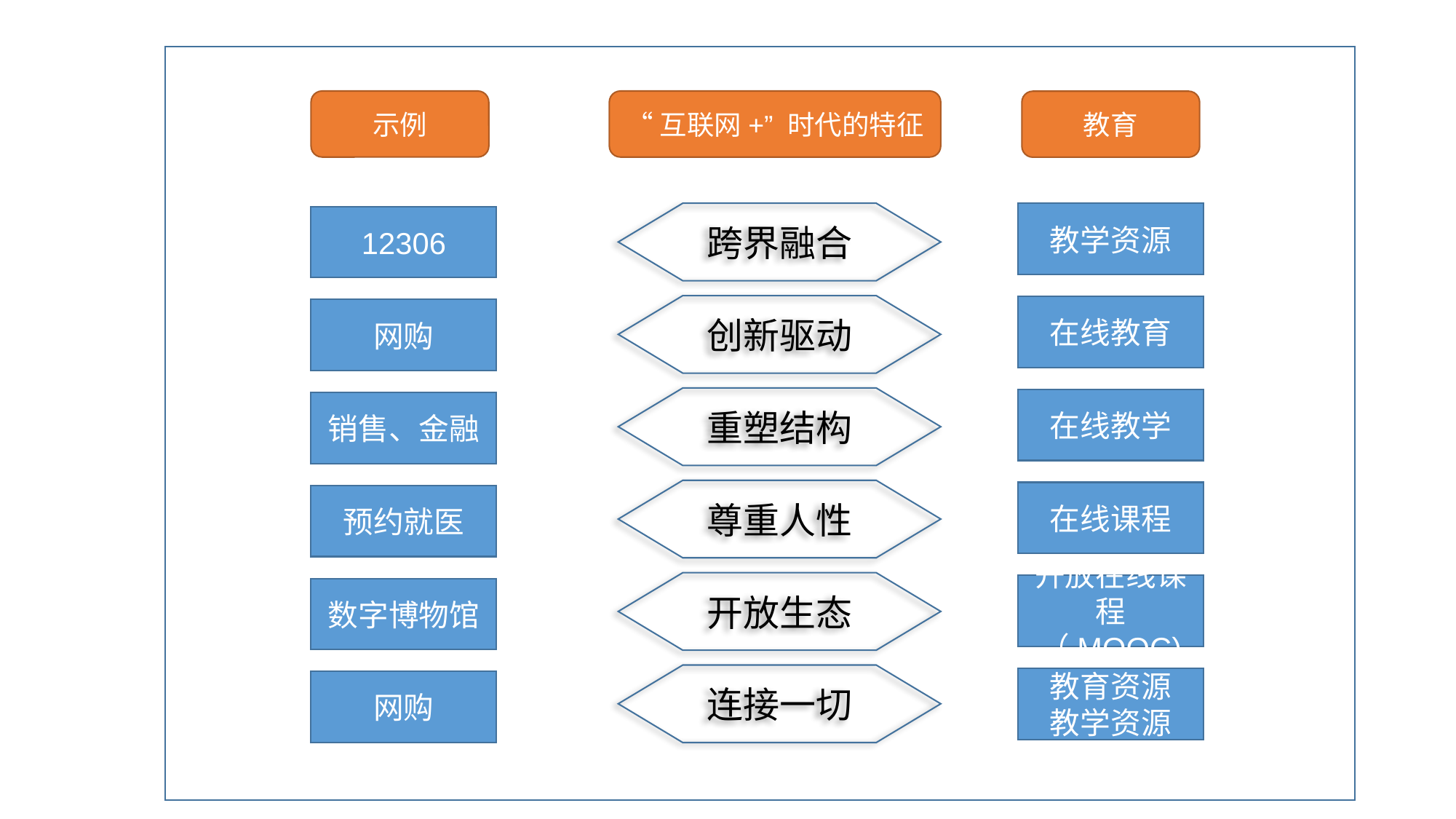

“互联网+” 时代的特征
示例
教育
跨界融合
教学资源
12306
创新驱动
在线教育
网购
重塑结构
在线教学
销售、金融
尊重人性
在线课程
预约就医
开放生态
开放在线课程（MOOC)
数字博物馆
连接一切
教育资源
教学资源
网购